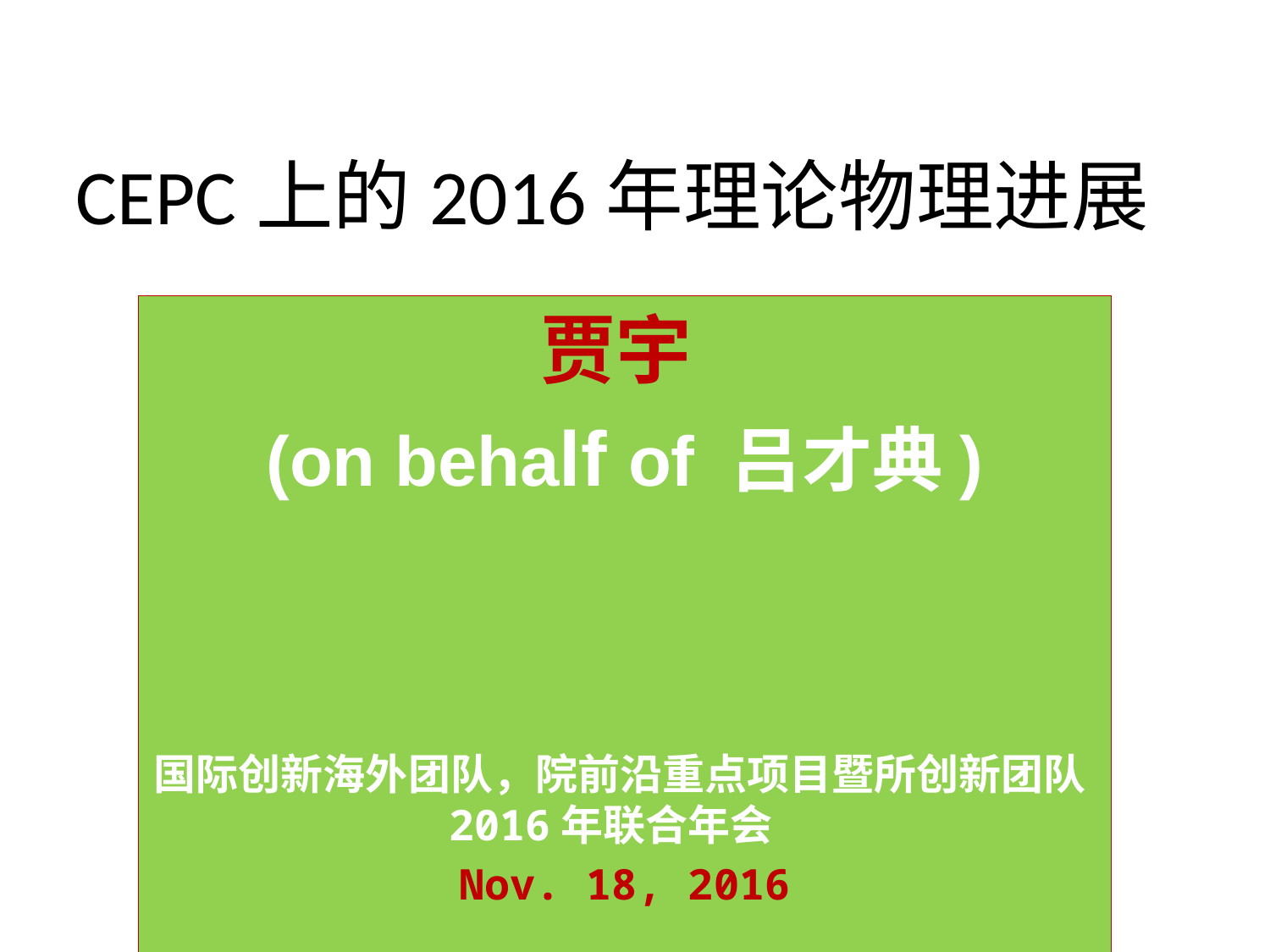

# CEPC上的2016年理论物理进展
贾宇
(on behalf of 吕才典)

国际创新海外团队，院前沿重点项目暨所创新团队2016年联合年会
Nov. 18, 2016